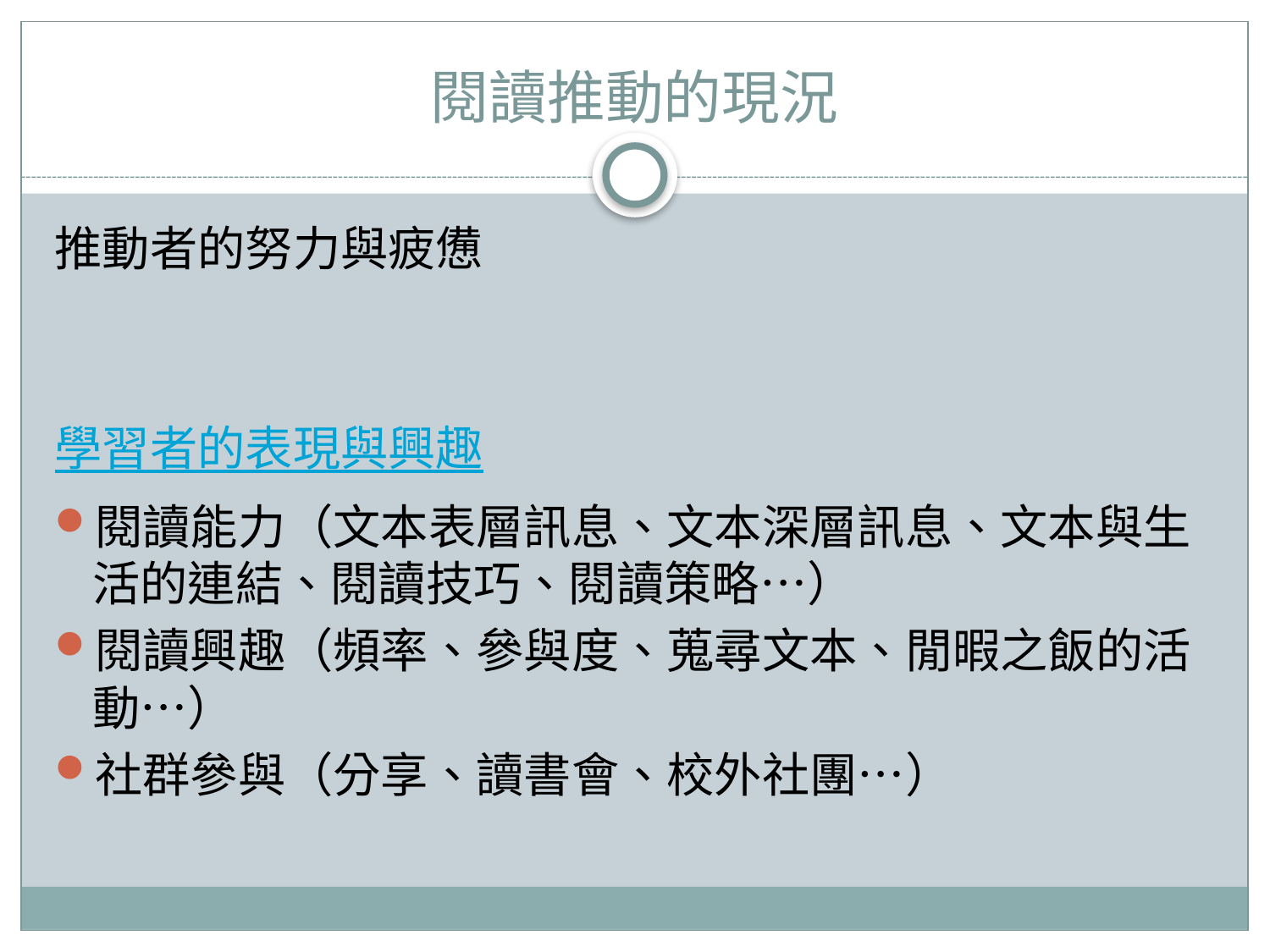

# 閱讀推動的現況
推動者的努力與疲憊

學習者的表現與興趣
閱讀能力（文本表層訊息、文本深層訊息、文本與生活的連結、閱讀技巧、閱讀策略…）
閱讀興趣（頻率、參與度、蒐尋文本、閒暇之飯的活動…）
社群參與（分享、讀書會、校外社團…）